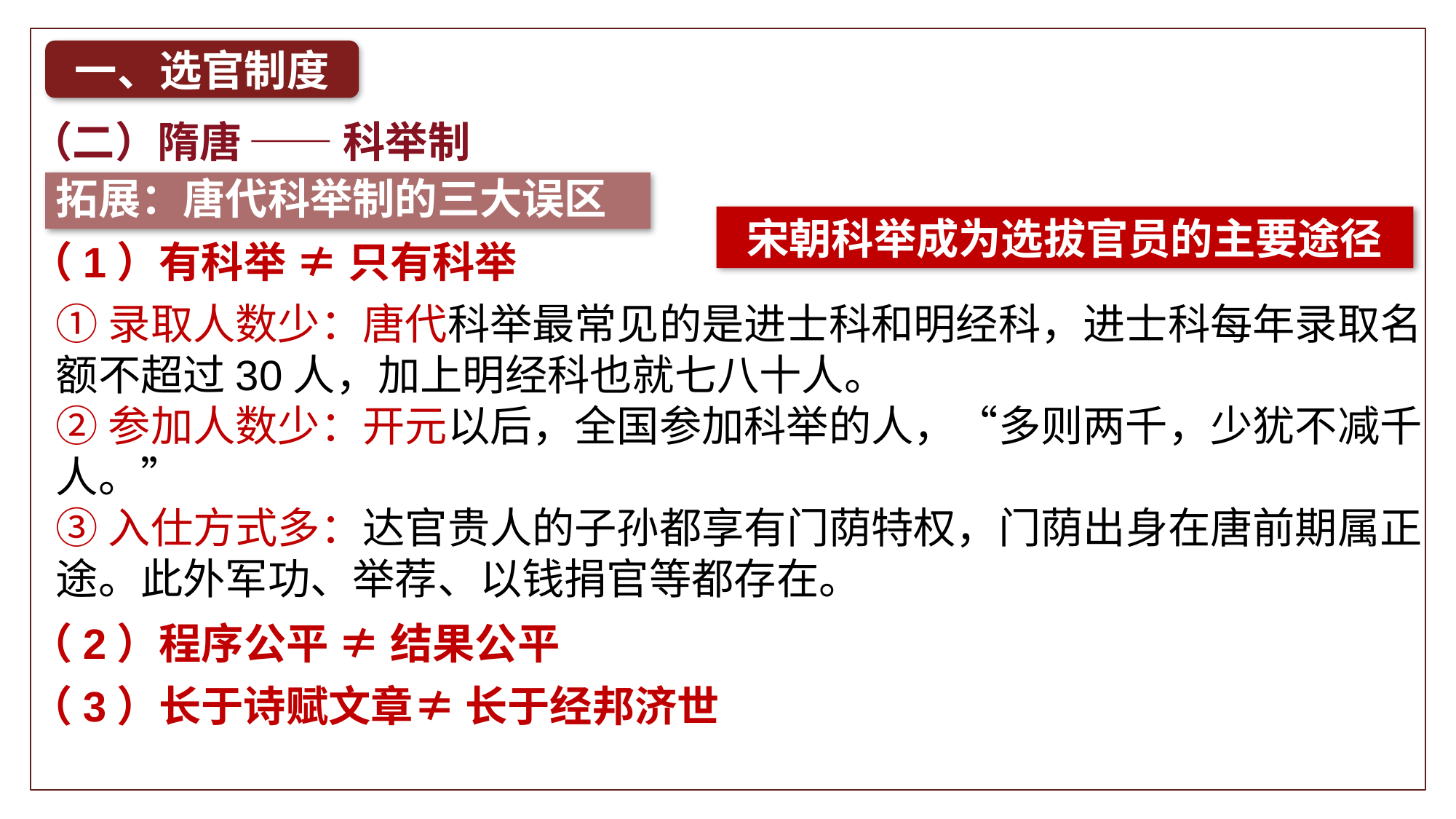

一、选官制度
（二）隋唐
——科举制
拓展：唐代科举制的三大误区
宋朝科举成为选拔官员的主要途径
（1）有科举 ≠ 只有科举
①录取人数少：唐代科举最常见的是进士科和明经科，进士科每年录取名额不超过30人，加上明经科也就七八十人。
②参加人数少：开元以后，全国参加科举的人，“多则两千，少犹不减千人。”
③入仕方式多：达官贵人的子孙都享有门荫特权，门荫出身在唐前期属正途。此外军功、举荐、以钱捐官等都存在。
（2）程序公平 ≠ 结果公平
（3）长于诗赋文章≠ 长于经邦济世